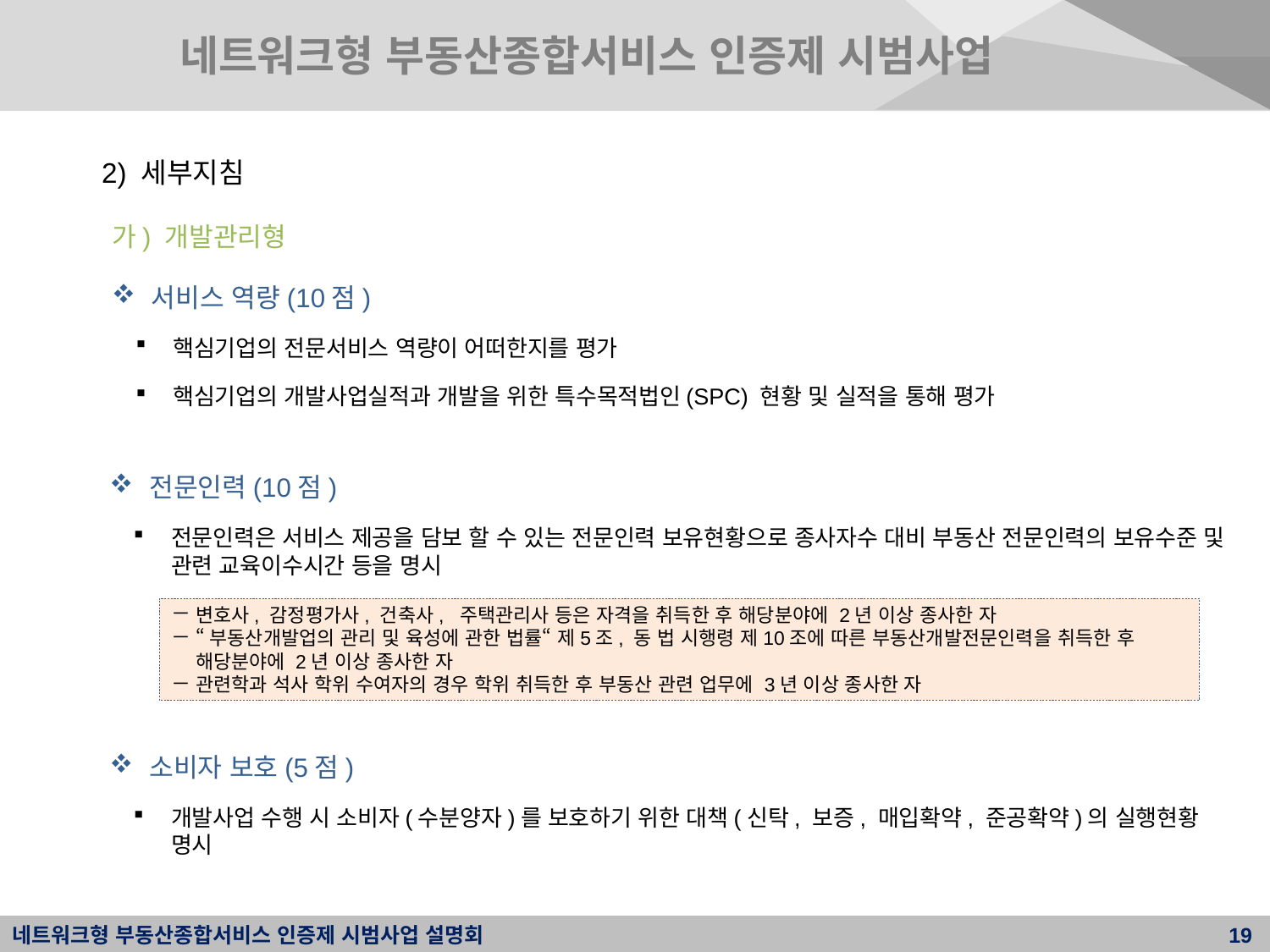

네트워크형 부동산종합서비스 인증제 시범사업
2) 세부지침
가) 개발관리형
서비스 역량(10점)
핵심기업의 전문서비스 역량이 어떠한지를 평가
핵심기업의 개발사업실적과 개발을 위한 특수목적법인(SPC) 현황 및 실적을 통해 평가
전문인력(10점)
전문인력은 서비스 제공을 담보 할 수 있는 전문인력 보유현황으로 종사자수 대비 부동산 전문인력의 보유수준 및 관련 교육이수시간 등을 명시
변호사, 감정평가사, 건축사,  주택관리사 등은 자격을 취득한 후 해당분야에 2년 이상 종사한 자
“부동산개발업의 관리 및 육성에 관한 법률“ 제5조, 동 법 시행령 제10조에 따른 부동산개발전문인력을 취득한 후 해당분야에 2년 이상 종사한 자
관련학과 석사 학위 수여자의 경우 학위 취득한 후 부동산 관련 업무에 3년 이상 종사한 자
소비자 보호(5점)
개발사업 수행 시 소비자(수분양자)를 보호하기 위한 대책(신탁, 보증, 매입확약, 준공확약)의 실행현황 명시
19